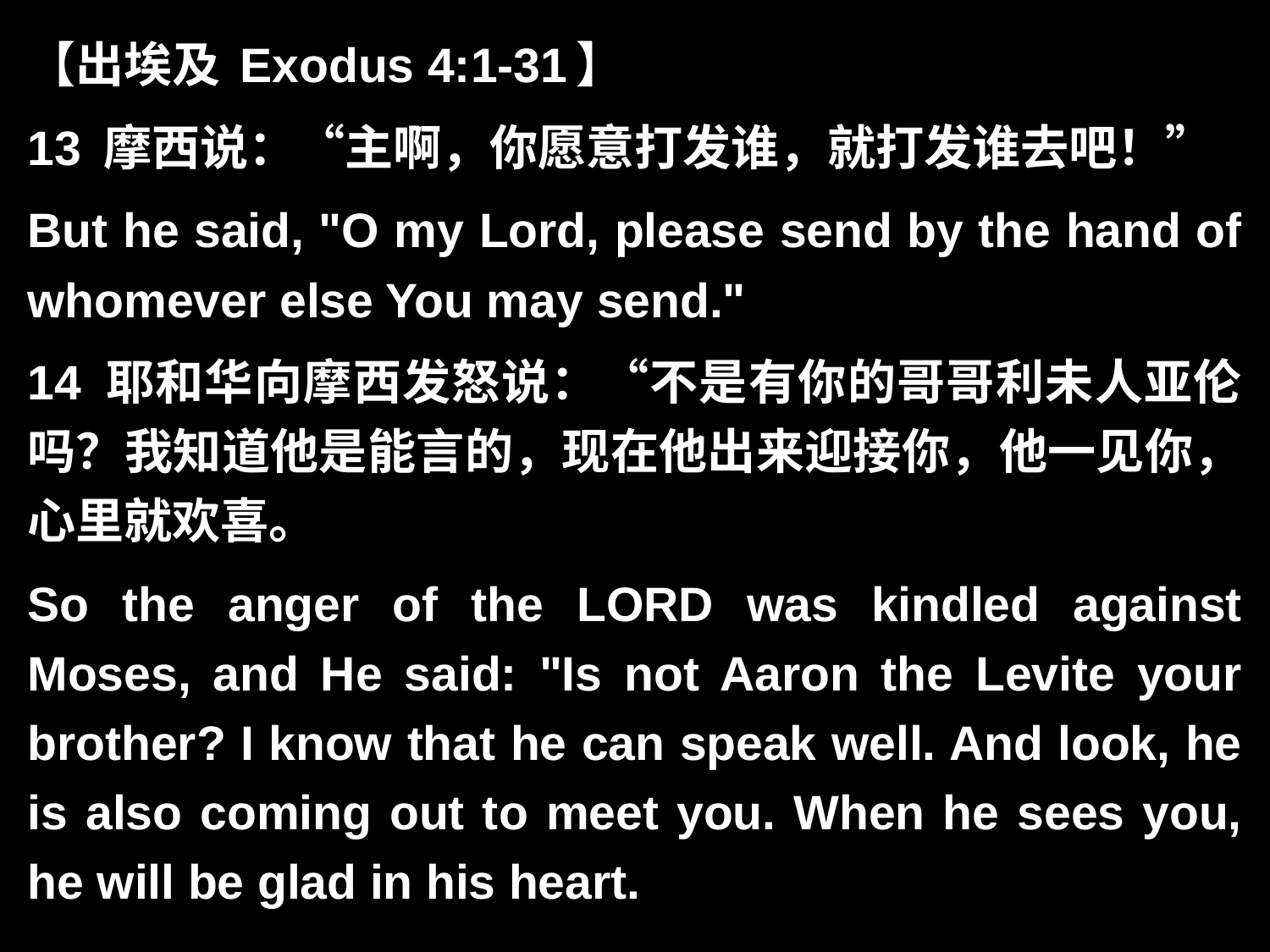

【出埃及 Exodus 4:1-31】
13 摩西说：“主啊，你愿意打发谁，就打发谁去吧！”
But he said, "O my Lord, please send by the hand of whomever else You may send."
14 耶和华向摩西发怒说：“不是有你的哥哥利未人亚伦吗？我知道他是能言的，现在他出来迎接你，他一见你，心里就欢喜。
So the anger of the LORD was kindled against Moses, and He said: "Is not Aaron the Levite your brother? I know that he can speak well. And look, he is also coming out to meet you. When he sees you, he will be glad in his heart.